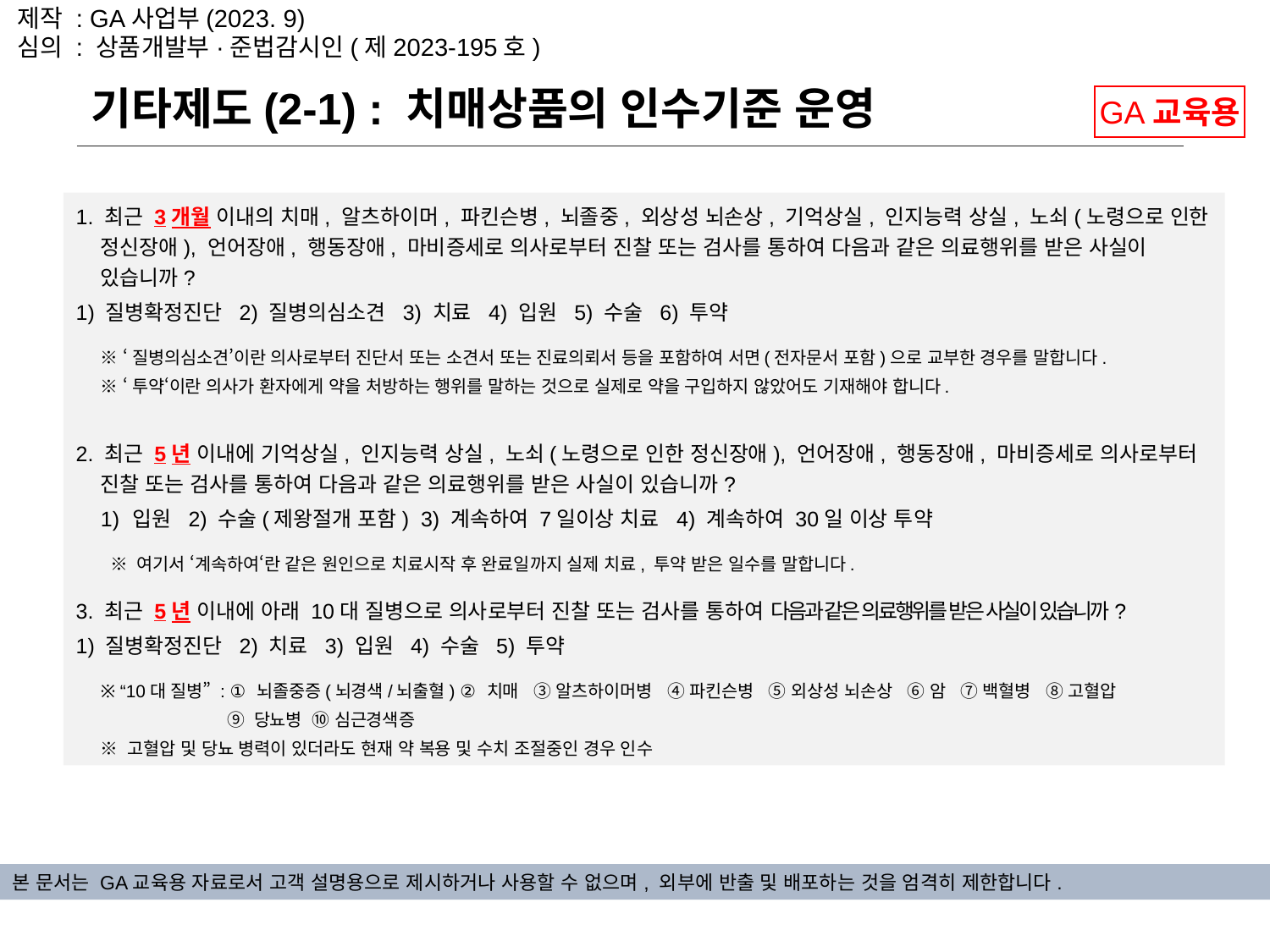

제작 : GA사업부(2023. 9)
심의 : 상품개발부·준법감시인(제2023-195호)
기타제도(2-1) : 치매상품의 인수기준 운영
GA교육용
1. 최근 3개월 이내의 치매, 알츠하이머, 파킨슨병, 뇌졸중, 외상성 뇌손상, 기억상실, 인지능력 상실, 노쇠(노령으로 인한 정신장애), 언어장애, 행동장애, 마비증세로 의사로부터 진찰 또는 검사를 통하여 다음과 같은 의료행위를 받은 사실이 있습니까?
1) 질병확정진단  2) 질병의심소견  3) 치료  4) 입원  5) 수술  6) 투약

※ ‘질병의심소견’이란 의사로부터 진단서 또는 소견서 또는 진료의뢰서 등을 포함하여 서면(전자문서 포함)으로 교부한 경우를 말합니다.
※ ‘투약‘이란 의사가 환자에게 약을 처방하는 행위를 말하는 것으로 실제로 약을 구입하지 않았어도 기재해야 합니다.

2. 최근 5년 이내에 기억상실, 인지능력 상실, 노쇠(노령으로 인한 정신장애), 언어장애, 행동장애, 마비증세로 의사로부터 진찰 또는 검사를 통하여 다음과 같은 의료행위를 받은 사실이 있습니까?
입원  2) 수술(제왕절개 포함)  3) 계속하여 7일이상 치료  4) 계속하여 30일 이상 투약

  ※ 여기서 ‘계속하여‘란 같은 원인으로 치료시작 후 완료일까지 실제 치료, 투약 받은 일수를 말합니다.

3. 최근 5년 이내에 아래 10대 질병으로 의사로부터 진찰 또는 검사를 통하여 다음과 같은 의료행위를 받은 사실이 있습니까?
1) 질병확정진단  2) 치료  3) 입원  4) 수술  5) 투약

※ “10대 질병” : ① 뇌졸중증(뇌경색/뇌출혈) ② 치매   ③ 알츠하이머병   ④ 파킨슨병   ⑤ 외상성 뇌손상   ⑥ 암   ⑦ 백혈병   ⑧ 고혈압
                          ⑨ 당뇨병  ⑩ 심근경색증
※ 고혈압 및 당뇨 병력이 있더라도 현재 약 복용 및 수치 조절중인 경우 인수
본 문서는 GA교육용 자료로서 고객 설명용으로 제시하거나 사용할 수 없으며, 외부에 반출 및 배포하는 것을 엄격히 제한합니다.